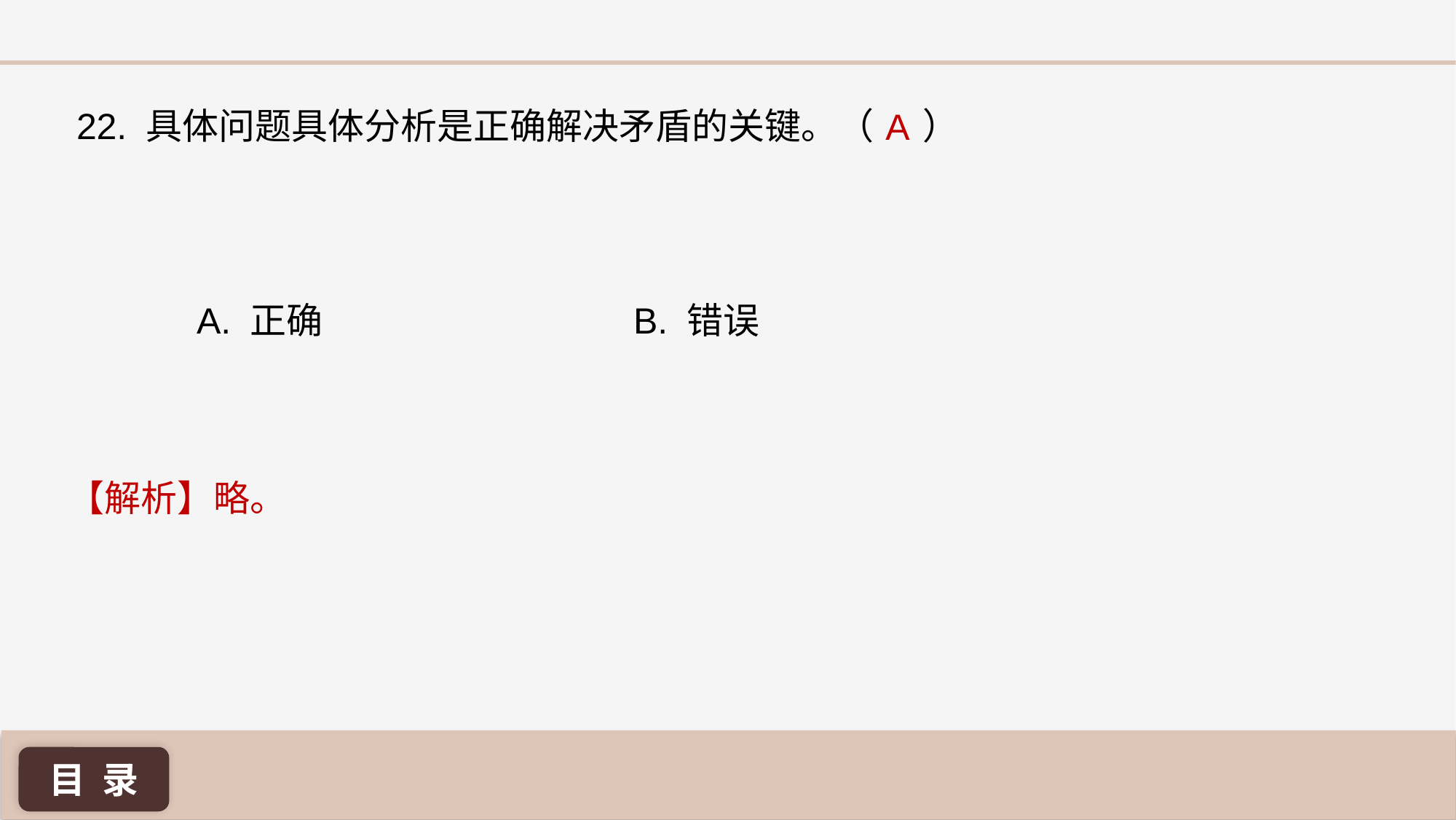

A
22. 具体问题具体分析是正确解决矛盾的关键。（      ）
A. 正确 			B. 错误
【解析】略。